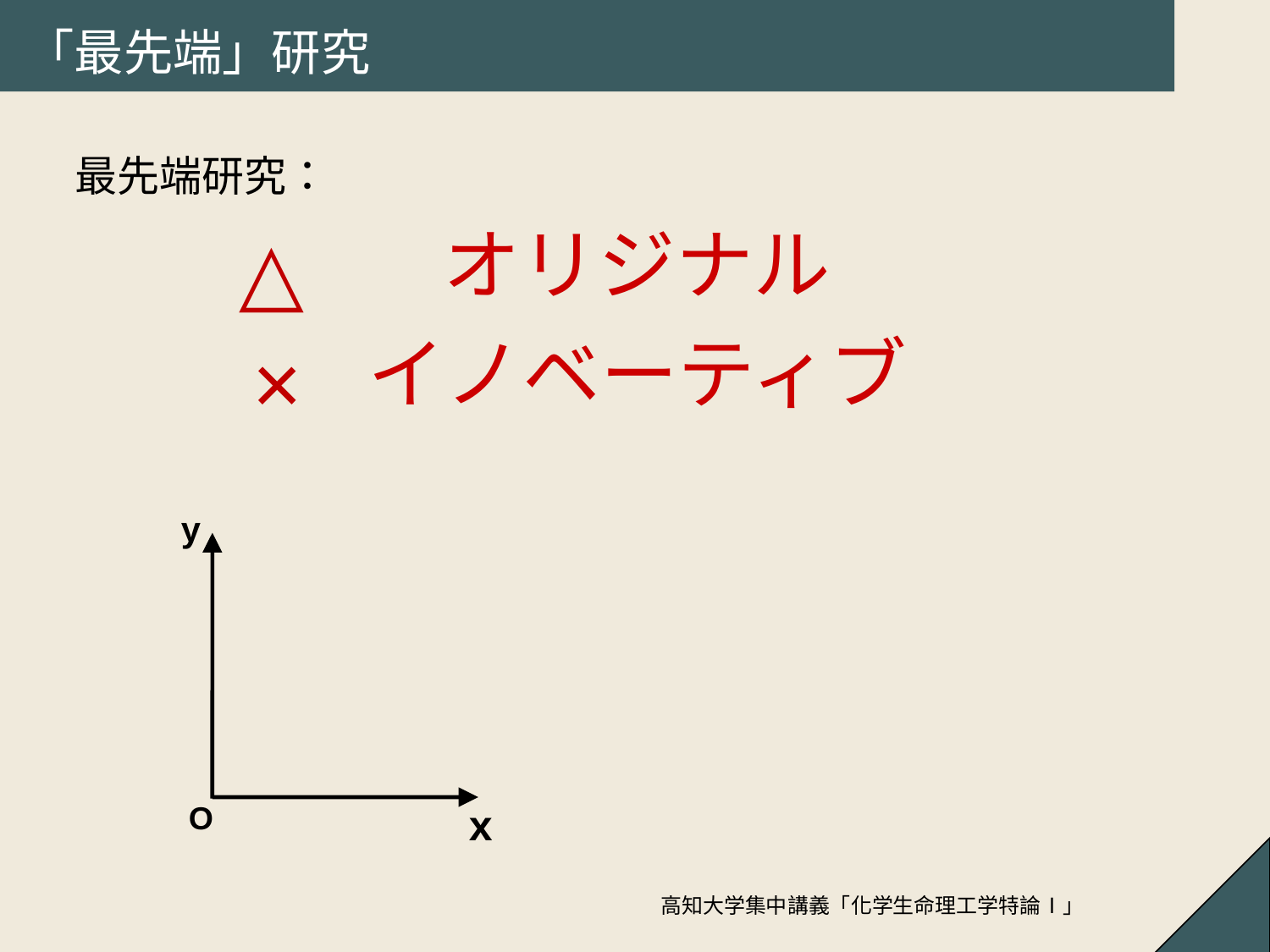

# 「最先端」研究
最先端研究：
オリジナル
イノベーティブ
△
×
y

O
x